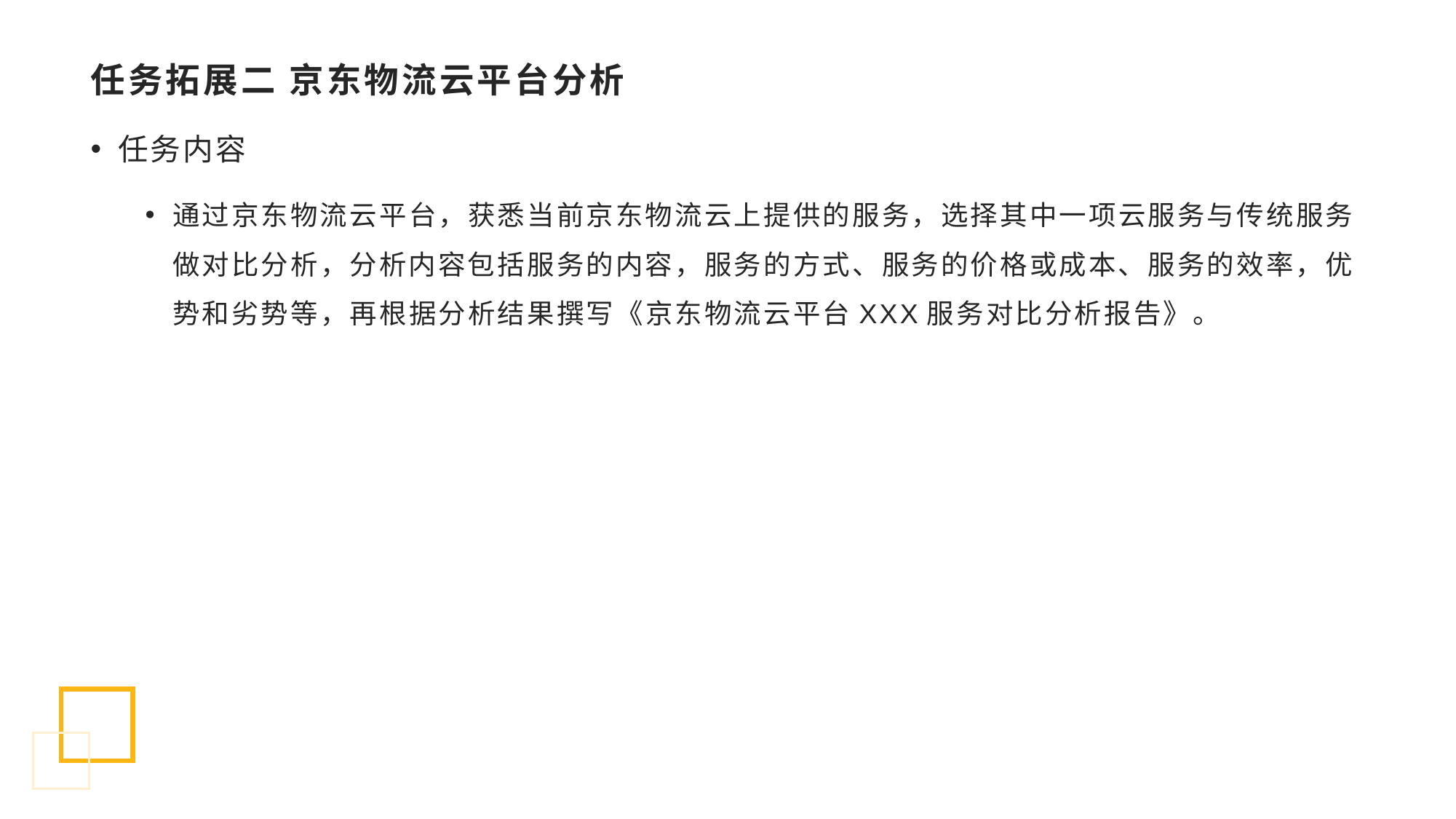

# 任务拓展二 京东物流云平台分析
任务内容
通过京东物流云平台，获悉当前京东物流云上提供的服务，选择其中一项云服务与传统服务做对比分析，分析内容包括服务的内容，服务的方式、服务的价格或成本、服务的效率，优势和劣势等，再根据分析结果撰写《京东物流云平台XXX服务对比分析报告》。